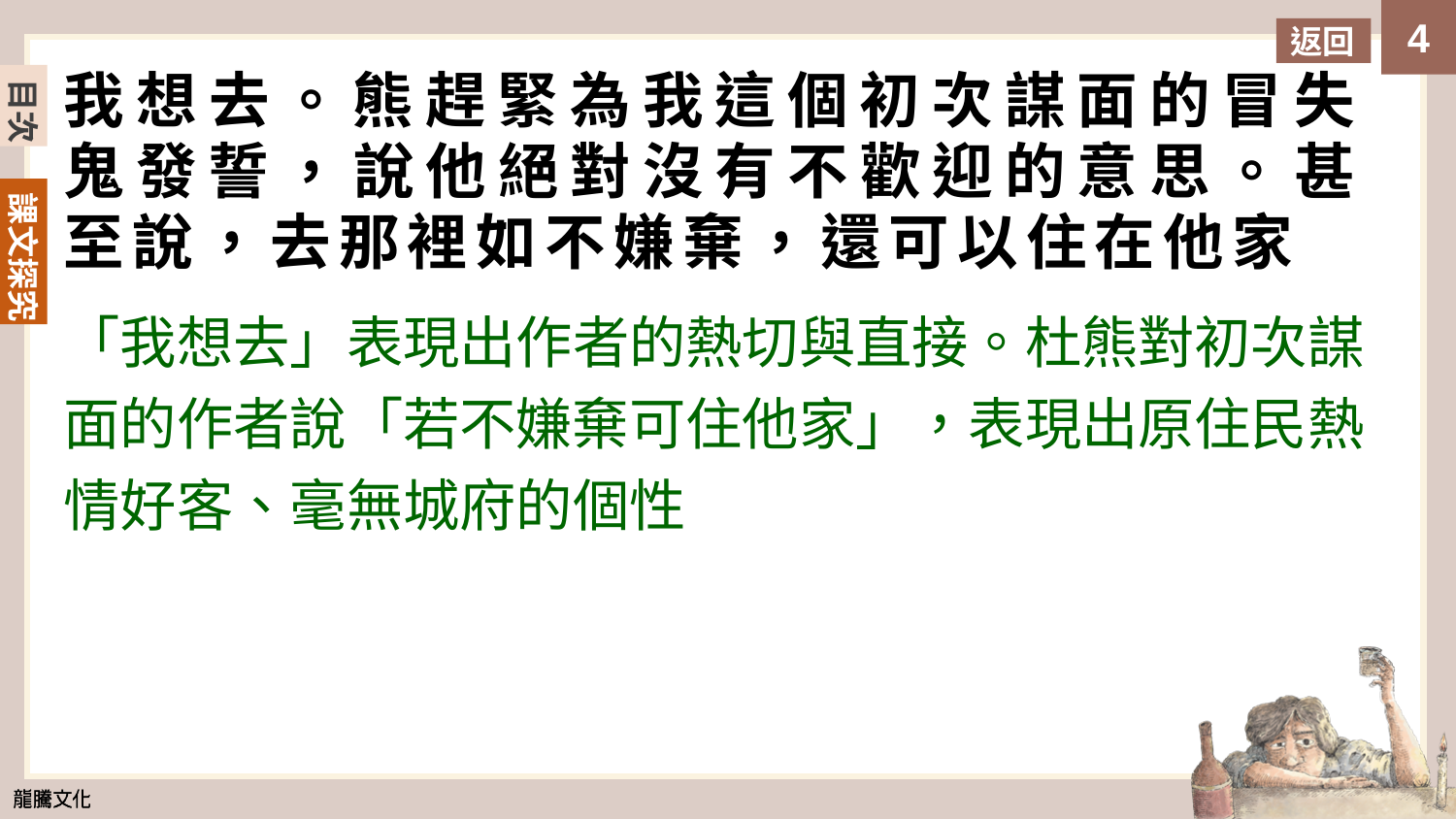

返回
我想去。熊趕緊為我這個初次謀面的冒失鬼發誓，說他絕對沒有不歡迎的意思。甚至說，去那裡如不嫌棄，還可以住在他家
「我想去」表現出作者的熱切與直接。杜熊對初次謀面的作者說「若不嫌棄可住他家」，表現出原住民熱情好客、毫無城府的個性